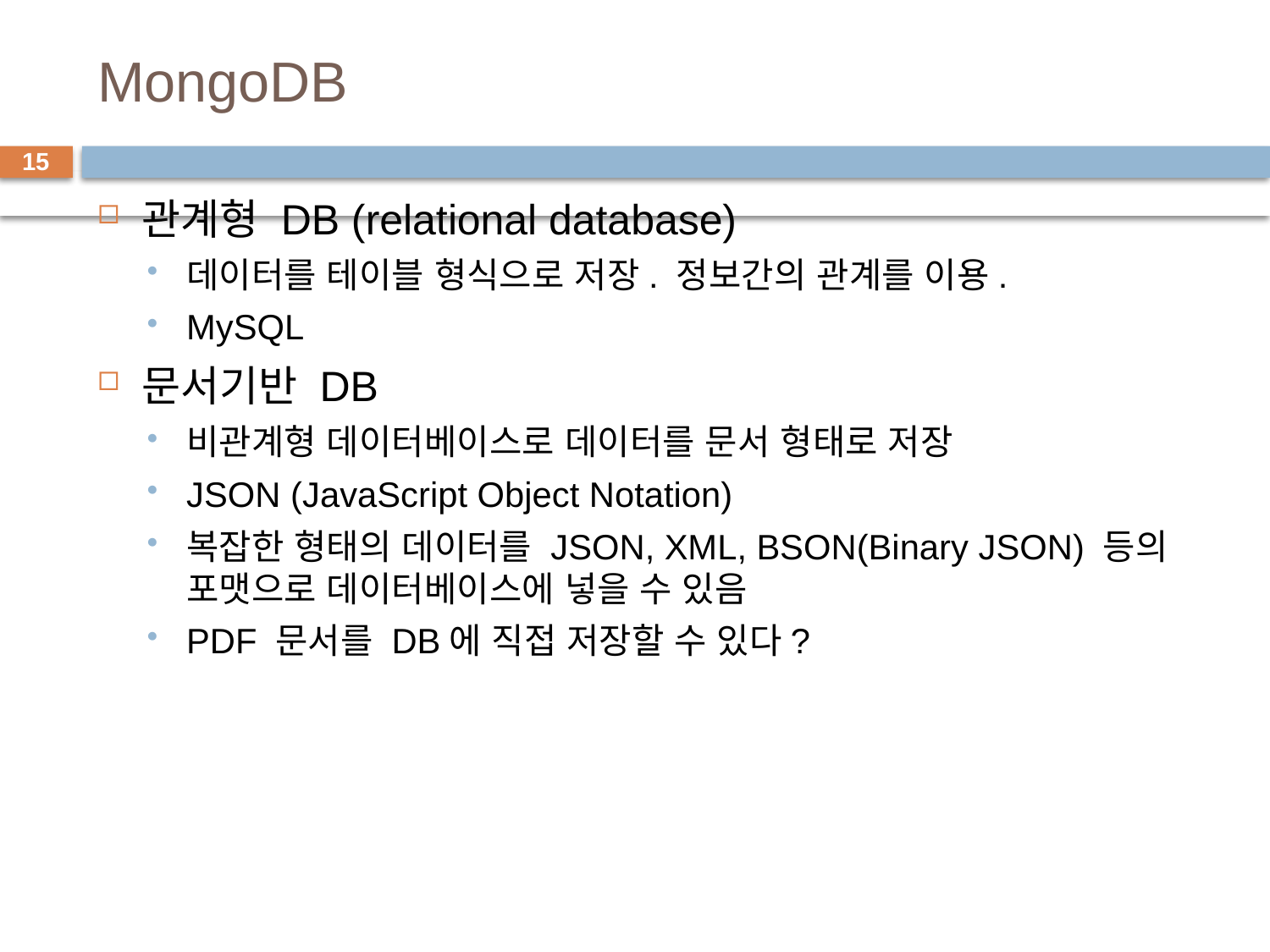

# MongoDB
15
관계형 DB (relational database)
데이터를 테이블 형식으로 저장. 정보간의 관계를 이용.
MySQL
문서기반 DB
비관계형 데이터베이스로 데이터를 문서 형태로 저장
JSON (JavaScript Object Notation)
복잡한 형태의 데이터를 JSON, XML, BSON(Binary JSON) 등의 포맷으로 데이터베이스에 넣을 수 있음
PDF 문서를 DB에 직접 저장할 수 있다?